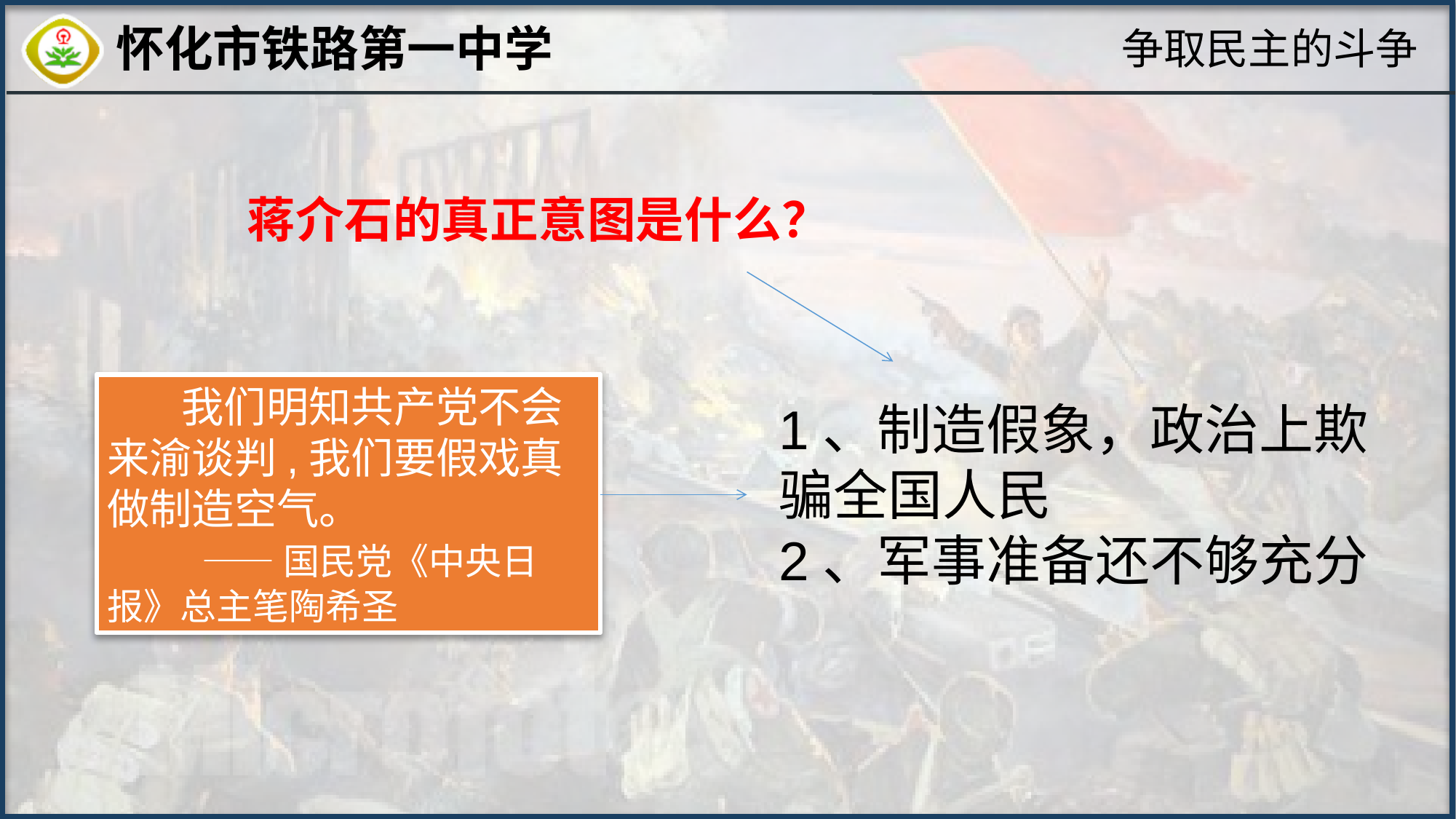

争取民主的斗争
蒋介石的真正意图是什么？

          我们明知共产党不会来渝谈判,我们要假戏真做制造空气。
          ——国民党《中央日报》总主笔陶希圣
1、制造假象，政治上欺骗全国人民
2、军事准备还不够充分